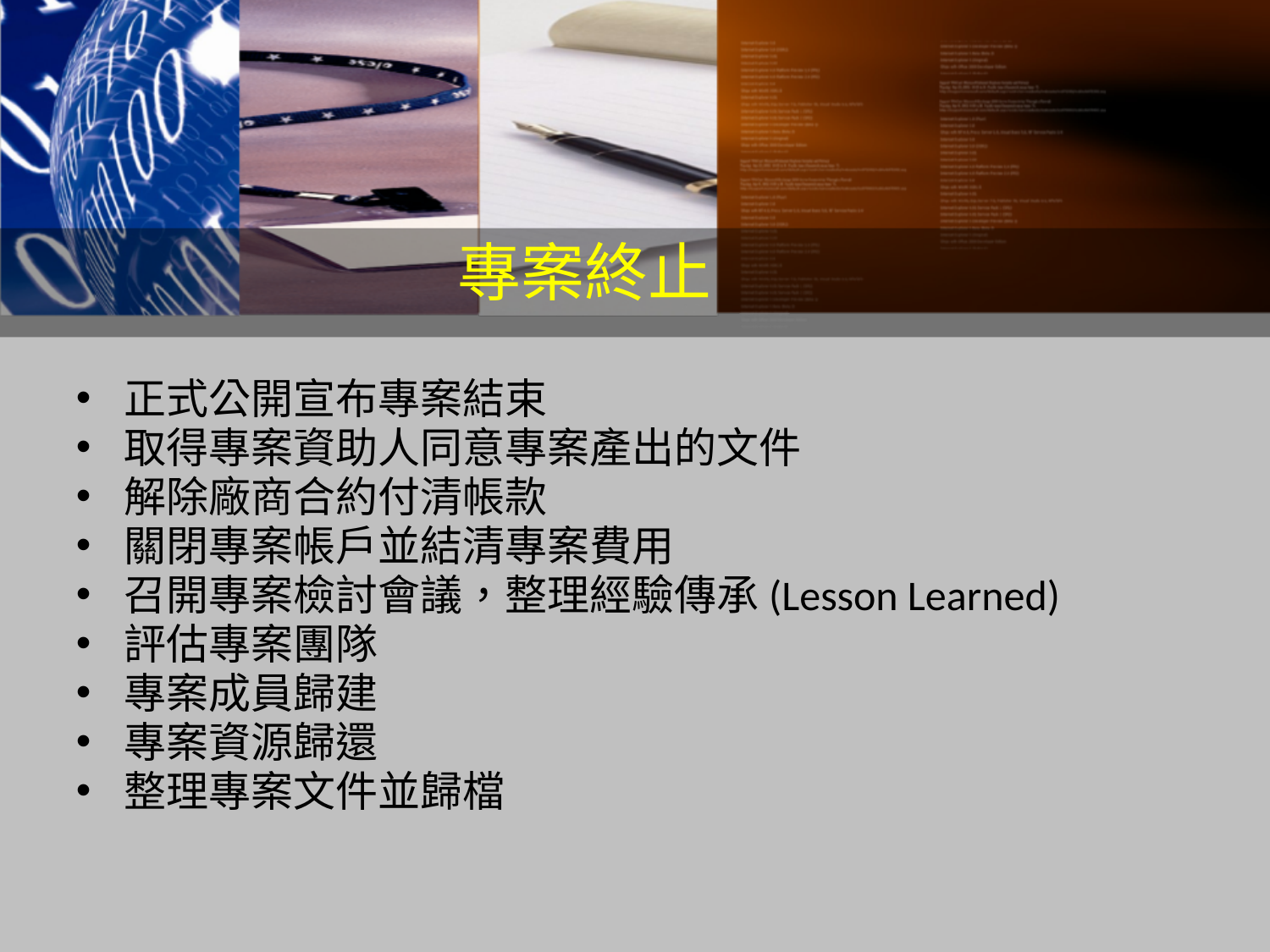

專案終止
正式公開宣布專案結束
取得專案資助人同意專案產出的文件
解除廠商合約付清帳款
關閉專案帳戶並結清專案費用
召開專案檢討會議，整理經驗傳承(Lesson Learned)
評估專案團隊
專案成員歸建
專案資源歸還
整理專案文件並歸檔